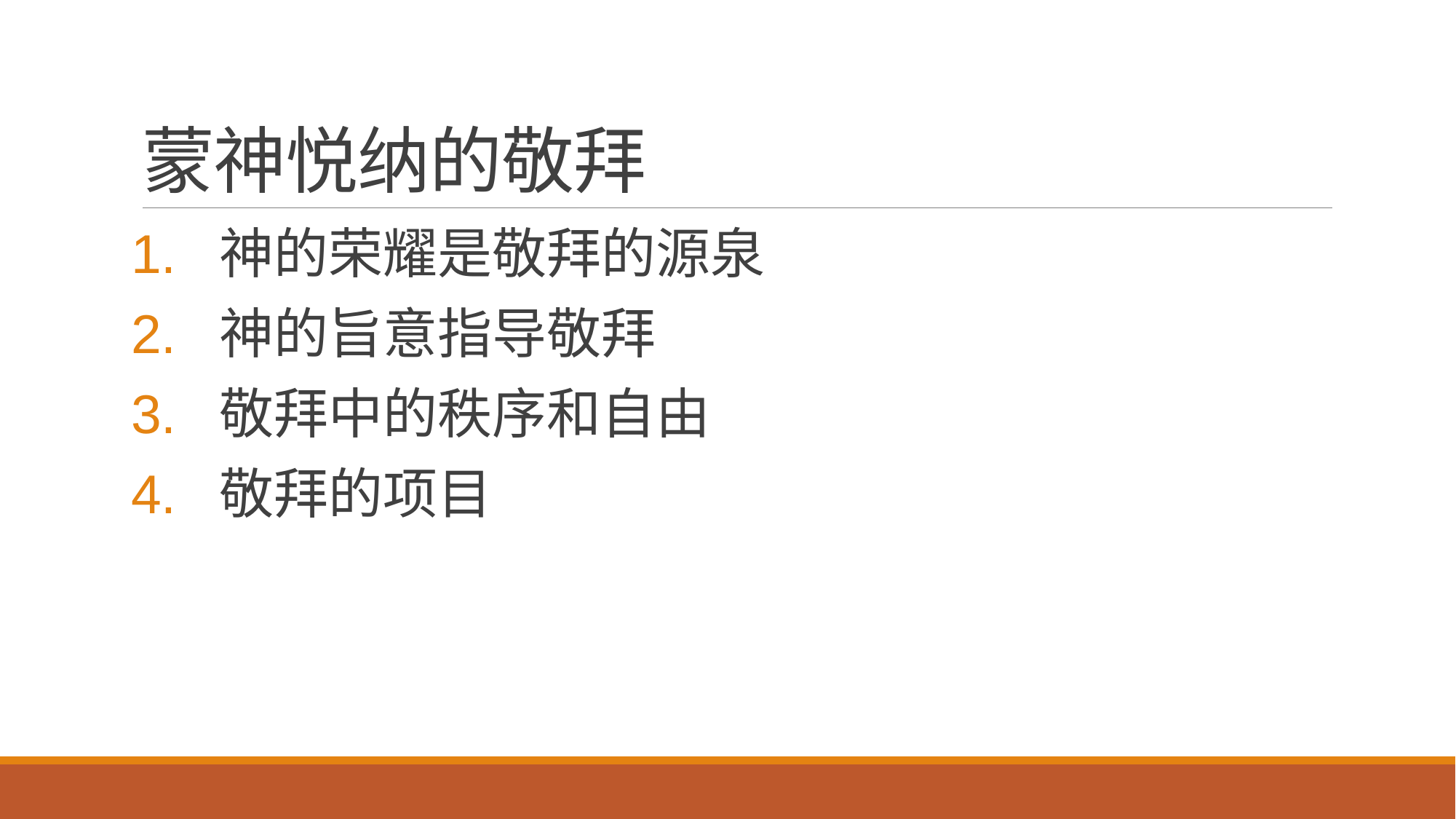

# 蒙神悦纳的敬拜
神的荣耀是敬拜的源泉
神的旨意指导敬拜
敬拜中的秩序和自由
敬拜的项目